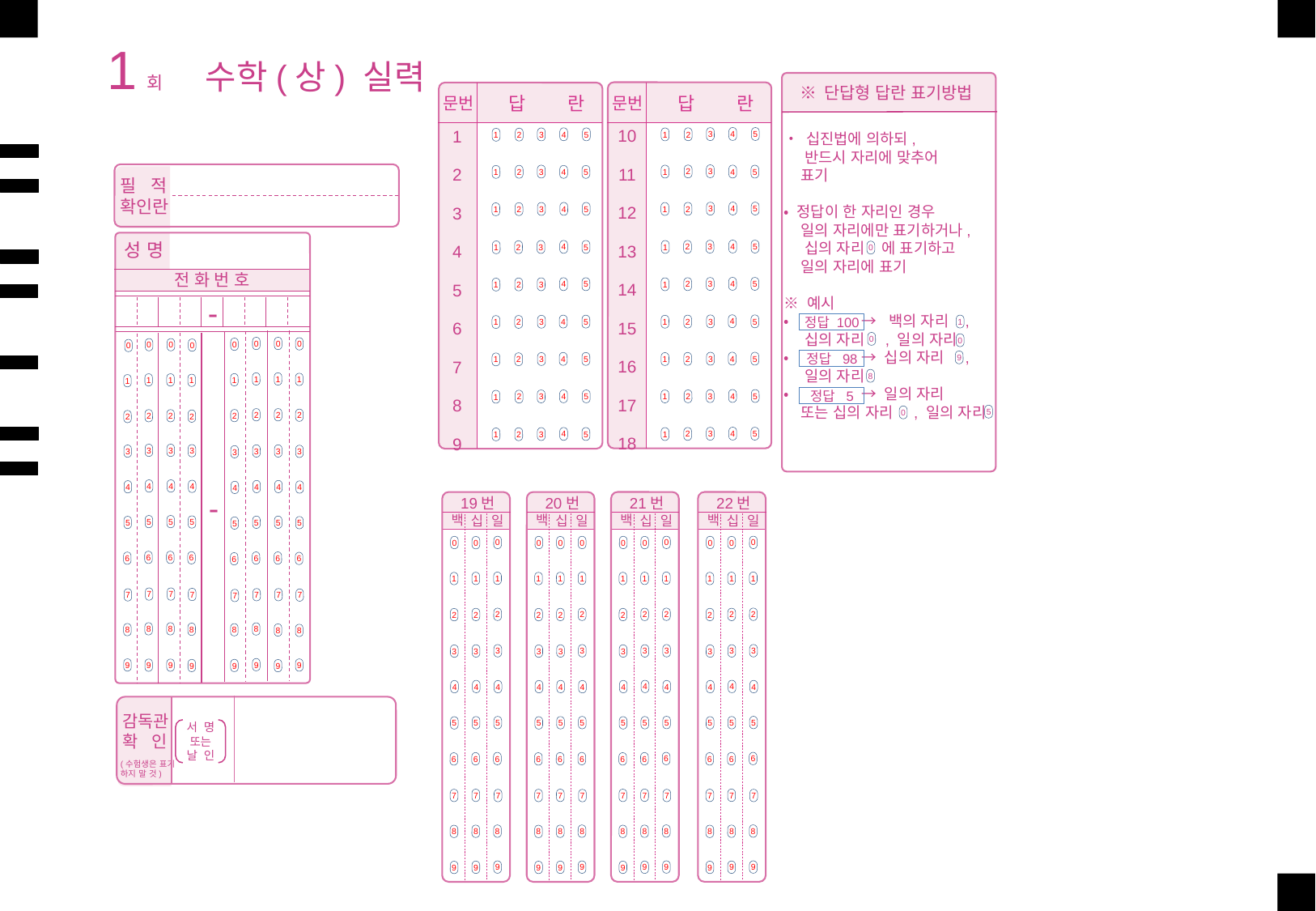

1 회
수학(상) 실력

※ 단답형 답란 표기방법

 답        란
문번
10

11

12

13

14

15

16

17

18

4
5
3
2
1
3
2
4
1
5
4
5
3
2
1
4
5
3
2
1
4
5
3
2
1
4
5
3
2
1
4
5
3
2
1
4
5
3
2
1
4
5
3
2
1

 답        란
문번
1

2

3

4

5

6

7

8

9

4
5
3
2
1
3
2
4
1
5
4
5
3
2
1
4
5
3
2
1
4
5
3
2
1
4
5
3
2
1
4
5
3
2
1
4
5
3
2
1
4
5
3
2
1
• 십진법에 의하되,
    반드시 자리에 맞추어
    표기

• 정답이 한 자리인 경우
    일의 자리에만 표기하거나,
    십의 자리    에 표기하고
    일의 자리에 표기

※ 예시
•                 →  백의 자리   ,
    십의 자리    , 일의 자리
•                 → 십의 자리    ,
    일의 자리
•                 → 일의 자리
    또는 십의 자리    , 일의 자리

필   적
확인란

성 명

0

전 화 번 호

-
정답 100
1
0
0
0
0
0
0
0
0
0
0
정답  98
9

8
1
1
1
1
1
1
1
1
정답  5
5
0
2
2
2
2
2
2
2
2

3
3
3
3
3
3
3
3

4
4
4
4
4
4
4
4
-
21번

백
일
십
0
0
0
1
1
1
2
2
2
3
3
3
4
4
4
5
5
5
6
6
6
7
7
7
8
8
8
9
9
9
22번
19번

백
일
십
0
0
0
1
1
1
2
2
2
3
3
3
4
4
4
5
5
5
6
6
6
7
7
7
8
8
8
9
9
9
20번

백
일
십
0
0
0
1
1
1
2
2
2
3
3
3
4
4
4
5
5
5
6
6
6
7
7
7
8
8
8
9
9
9

백
일
십
5
5
5
5
5
5
5
5
0
0
0
6
6
6
6
6
6
6
6
1
1
1
7
7
7
7
7
7
7
7
2
2
2
8
8
8
8
8
8
8
8
3
3
3
9
9
9
9
9
9
9
9
4
4
4

감독관
확   인

서  명
또는
날  인
(수험생은 표기
하지 말 것)
5
5
5
6
6
6
7
7
7
8
8
8
9
9
9